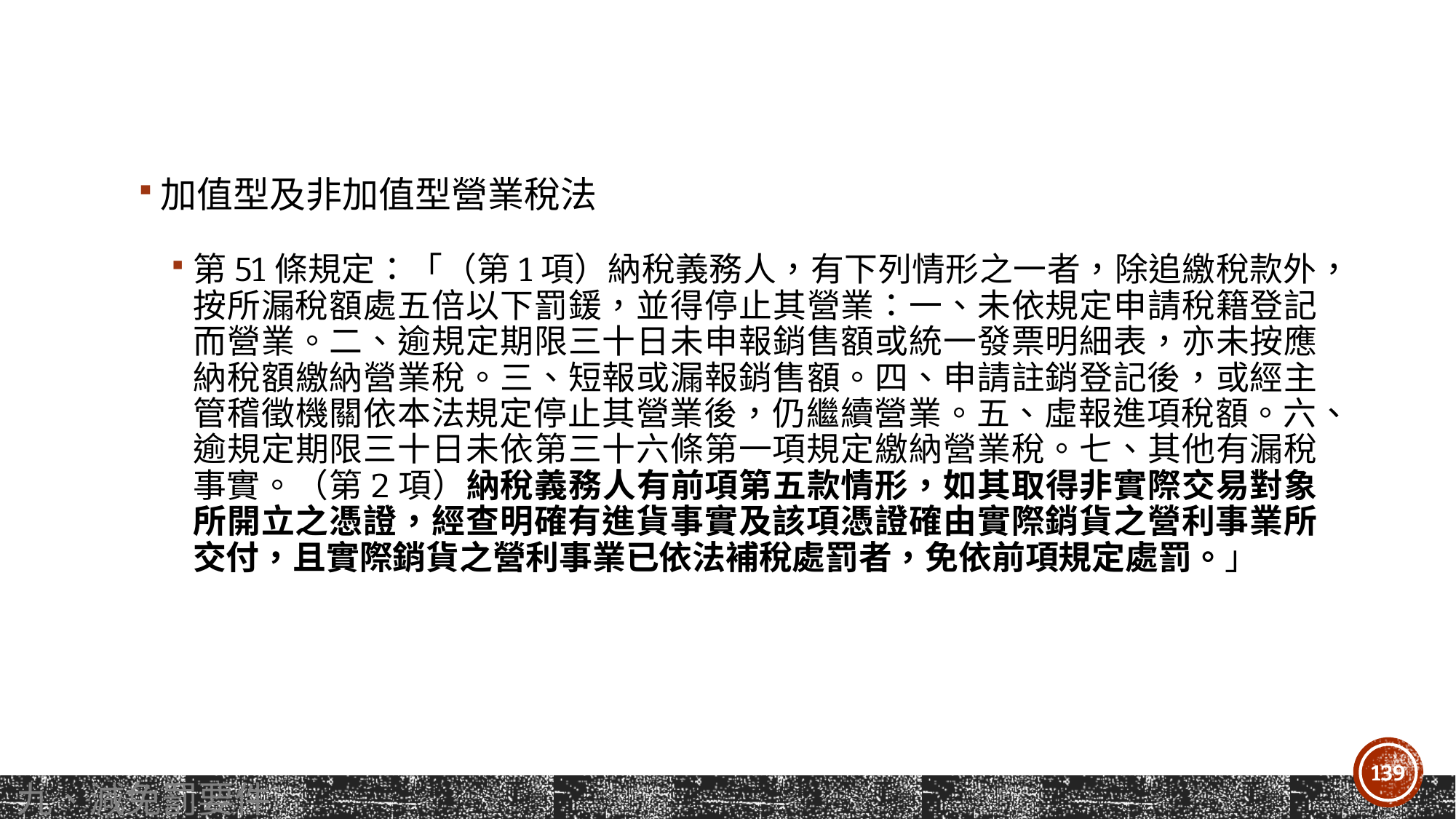

#
加值型及非加值型營業稅法

第51條規定：「（第1項）納稅義務人，有下列情形之一者，除追繳稅款外，按所漏稅額處五倍以下罰鍰，並得停止其營業：一、未依規定申請稅籍登記而營業。二、逾規定期限三十日未申報銷售額或統一發票明細表，亦未按應納稅額繳納營業稅。三、短報或漏報銷售額。四、申請註銷登記後，或經主管稽徵機關依本法規定停止其營業後，仍繼續營業。五、虛報進項稅額。六、逾規定期限三十日未依第三十六條第一項規定繳納營業稅。七、其他有漏稅事實。（第2項）納稅義務人有前項第五款情形，如其取得非實際交易對象所開立之憑證，經查明確有進貨事實及該項憑證確由實際銷貨之營利事業所交付，且實際銷貨之營利事業已依法補稅處罰者，免依前項規定處罰。」
139